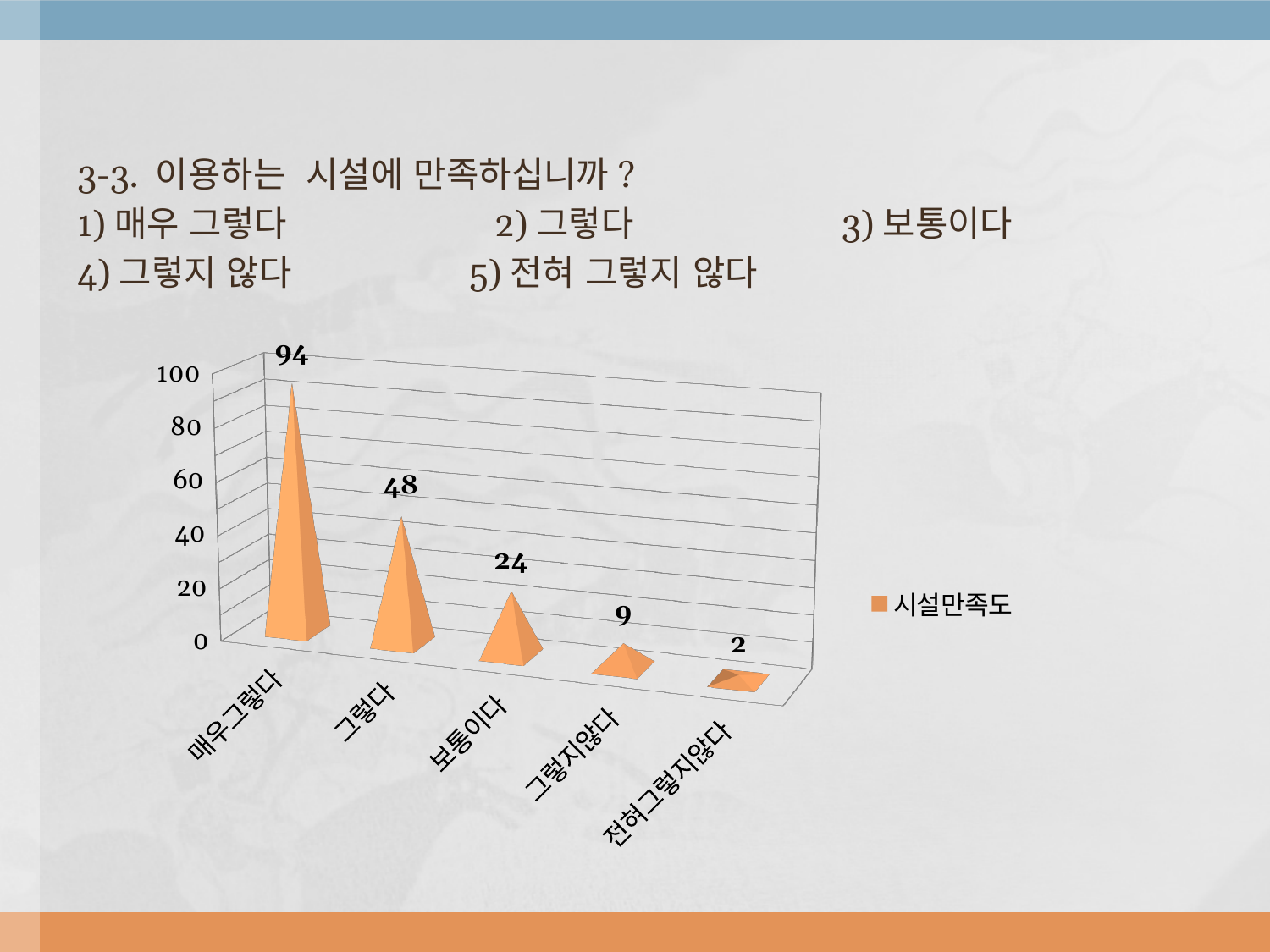

3-3. 이용하는  시설에 만족하십니까?
1)매우 그렇다                    2)그렇다                    3)보통이다
4)그렇지 않다                 5)전혀 그렇지 않다

[unsupported chart]